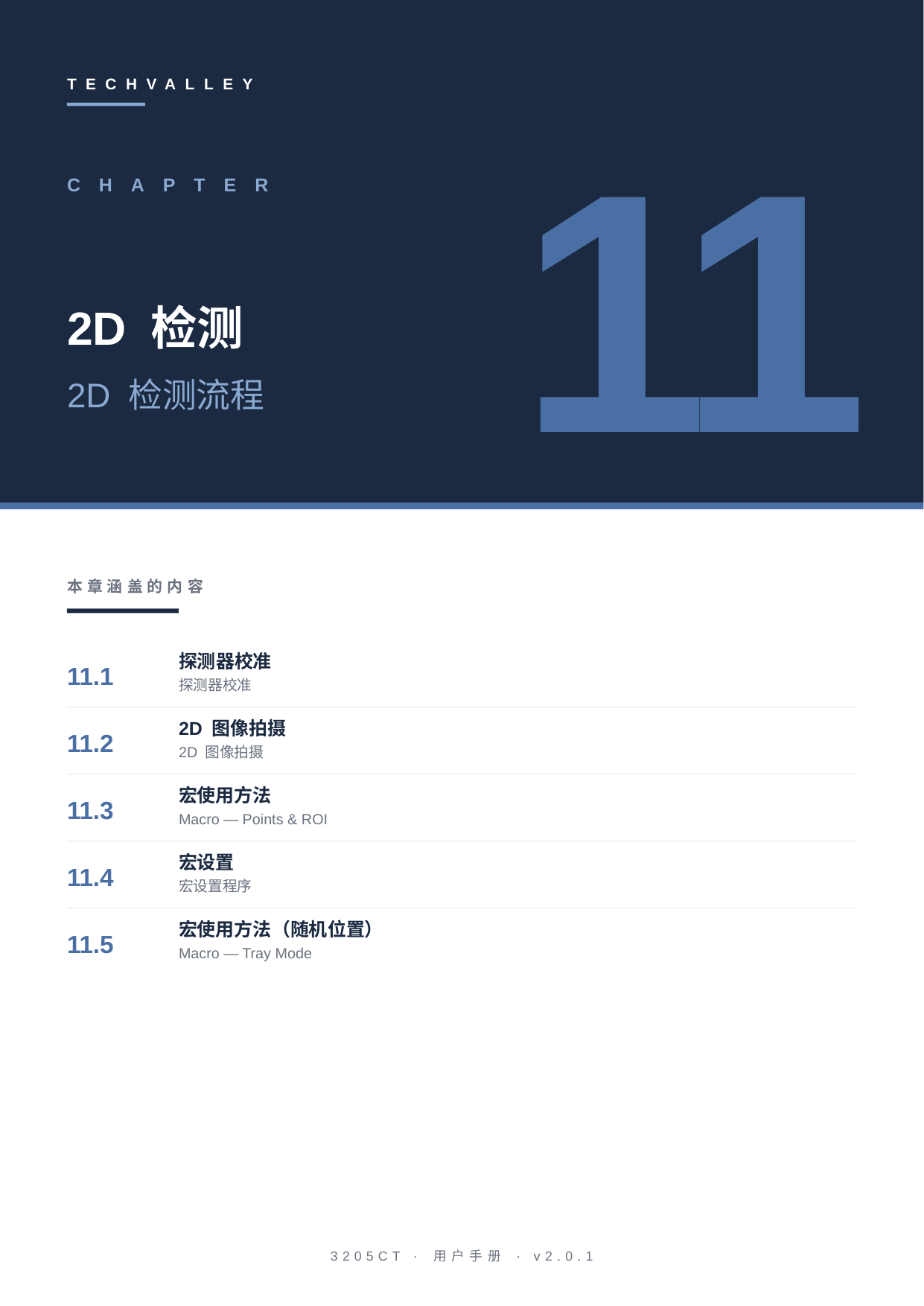

TECHVALLEY

11
CHAPTER
2D 检测
2D 检测流程

本章涵盖的内容

11.1
探测器校准
探测器校准

11.2
2D 图像拍摄
2D 图像拍摄

11.3
宏使用方法
Macro — Points & ROI

11.4
宏设置
宏设置程序

11.5
宏使用方法（随机位置）
Macro — Tray Mode
3205CT · 用户手册 · v2.0.1